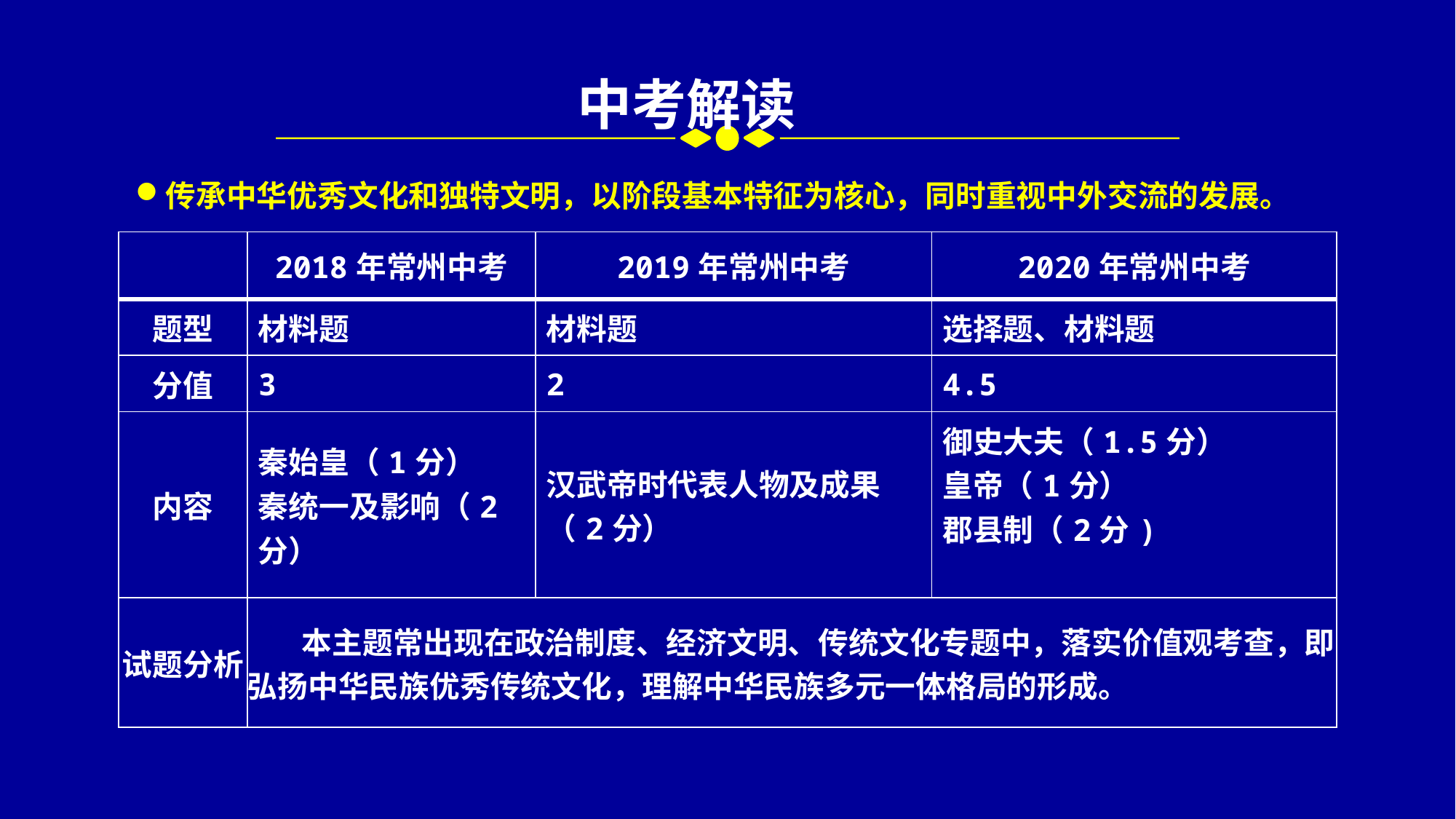

中考解读

传承中华优秀文化和独特文明，以阶段基本特征为核心，同时重视中外交流的发展。
|  | 2018年常州中考 | 2019年常州中考 | 2020年常州中考 |
| --- | --- | --- | --- |
| 题型 | 材料题 | 材料题 | 选择题、材料题 |
| 分值 | 3 | 2 | 4.5 |
| 内容 | 秦始皇（1分） 秦统一及影响（2分） | 汉武帝时代表人物及成果（2分） | 御史大夫（1.5分） 皇帝（1分） 郡县制（2分) |
| 试题分析 | 本主题常出现在政治制度、经济文明、传统文化专题中，落实价值观考查，即弘扬中华民族优秀传统文化，理解中华民族多元一体格局的形成。 |  |  |